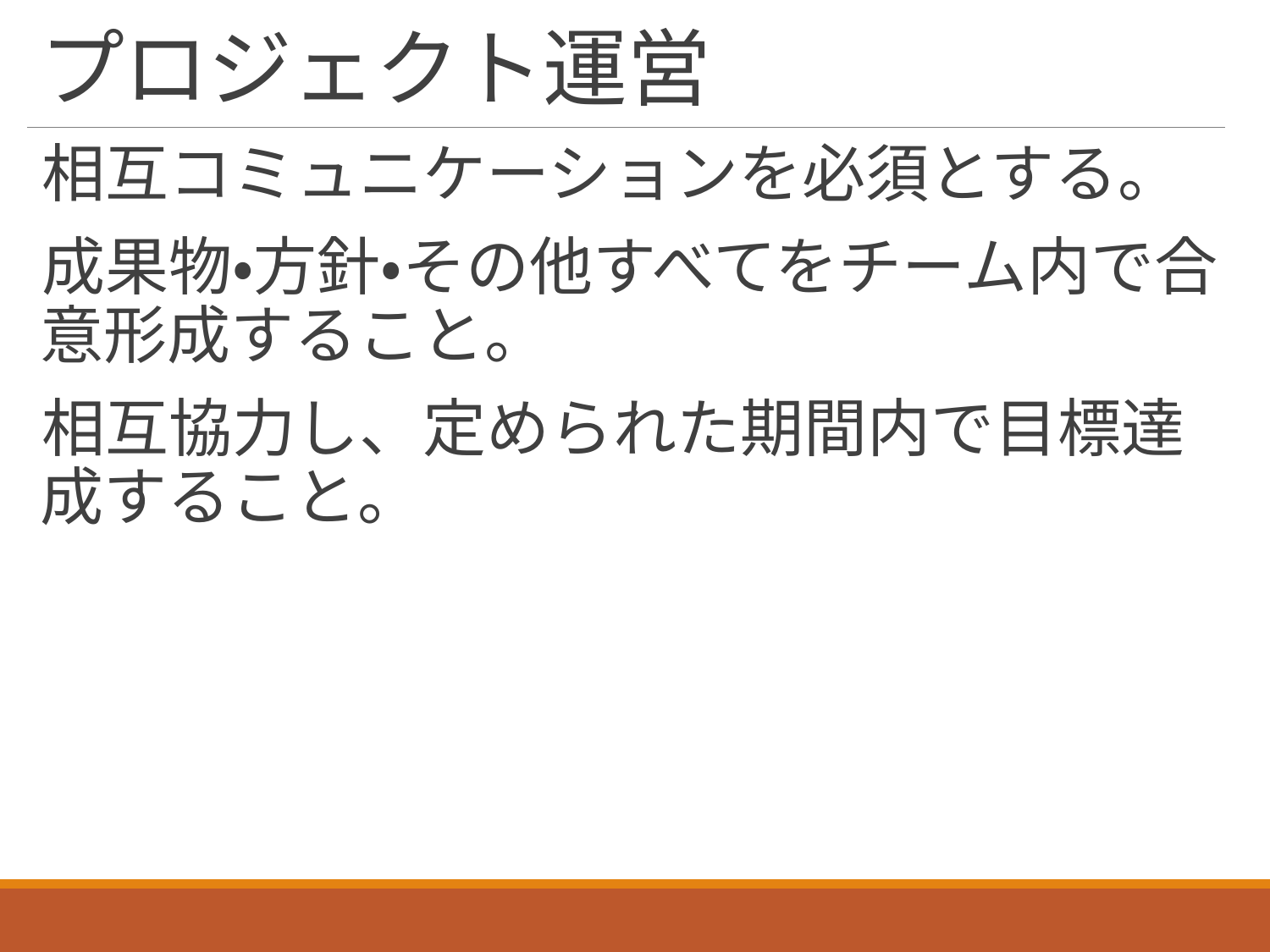

# プロジェクト運営
相互コミュニケーションを必須とする。
成果物・方針・その他すべてをチーム内で合意形成すること。
相互協力し、定められた期間内で目標達成すること。